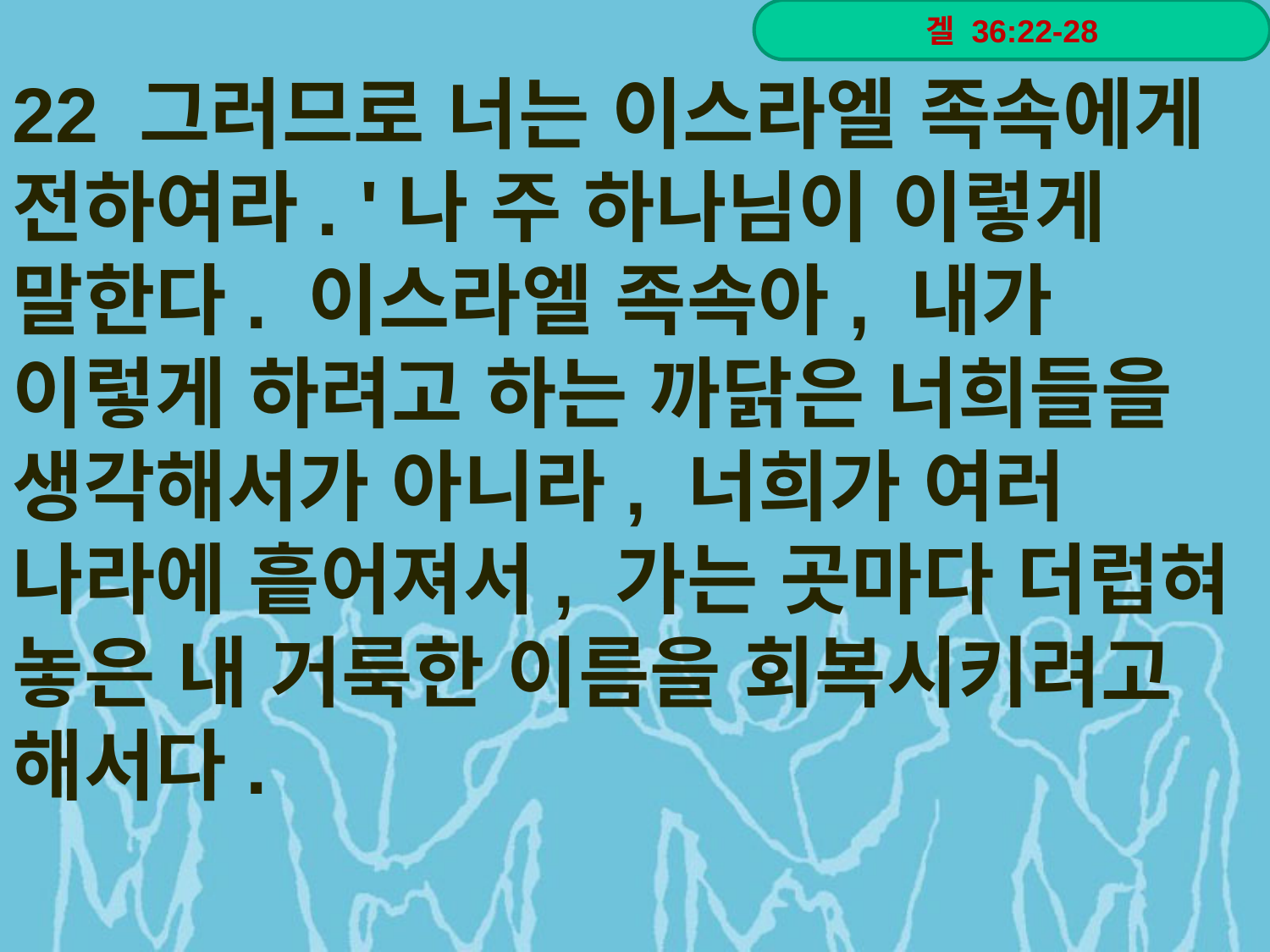

22 그러므로 너는 이스라엘 족속에게 전하여라. '나 주 하나님이 이렇게 말한다. 이스라엘 족속아, 내가 이렇게 하려고 하는 까닭은 너희들을 생각해서가 아니라, 너희가 여러 나라에 흩어져서, 가는 곳마다 더럽혀 놓은 내 거룩한 이름을 회복시키려고 해서다.

겔 36:22-28